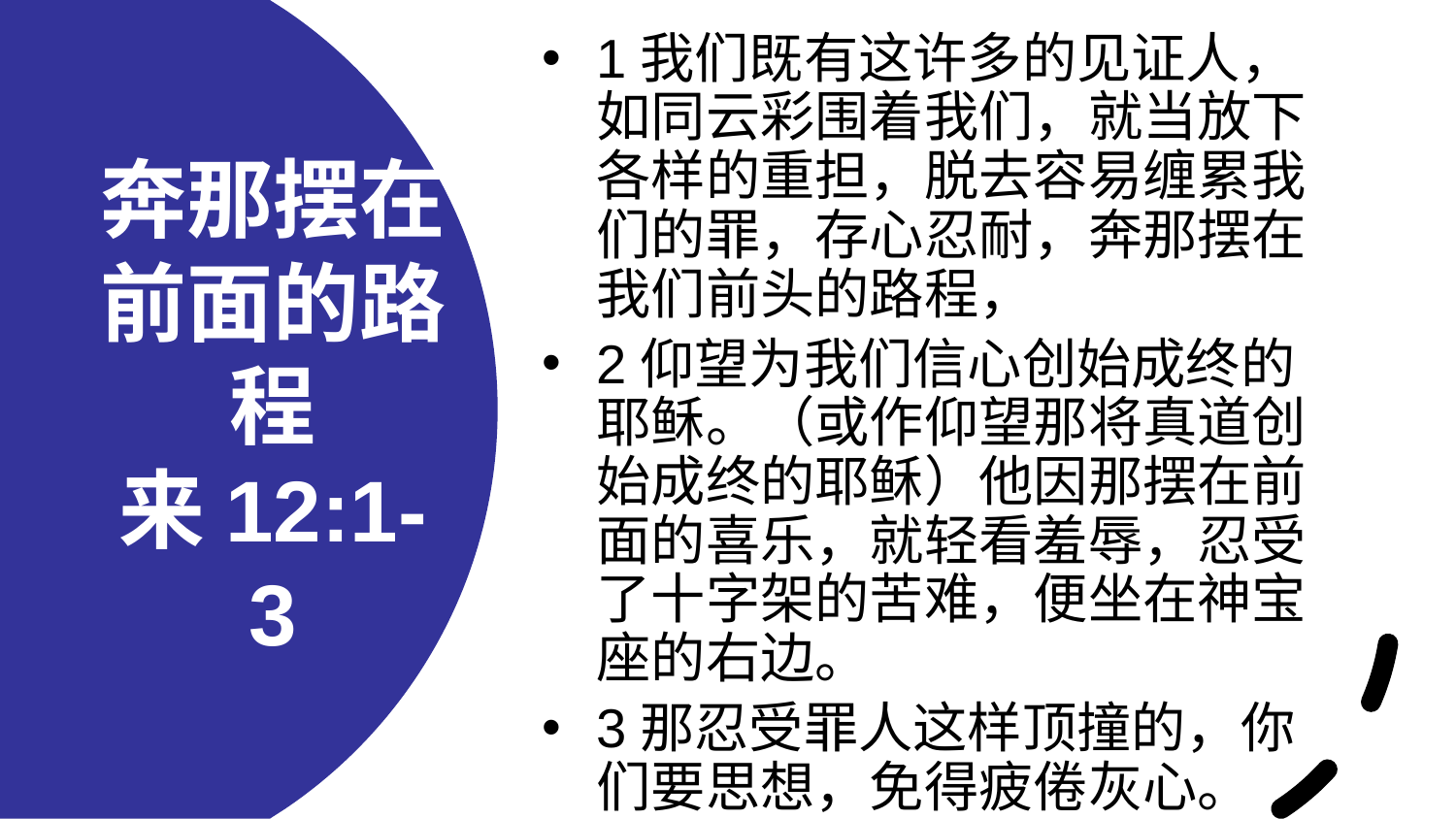

1我们既有这许多的见证人，如同云彩围着我们，就当放下各样的重担，脱去容易缠累我们的罪，存心忍耐，奔那摆在我们前头的路程，
2仰望为我们信心创始成终的耶稣。（或作仰望那将真道创始成终的耶稣）他因那摆在前面的喜乐，就轻看羞辱，忍受了十字架的苦难，便坐在神宝座的右边。
3那忍受罪人这样顶撞的，你们要思想，免得疲倦灰心。

# 奔那摆在前面的路程 来12:1-3